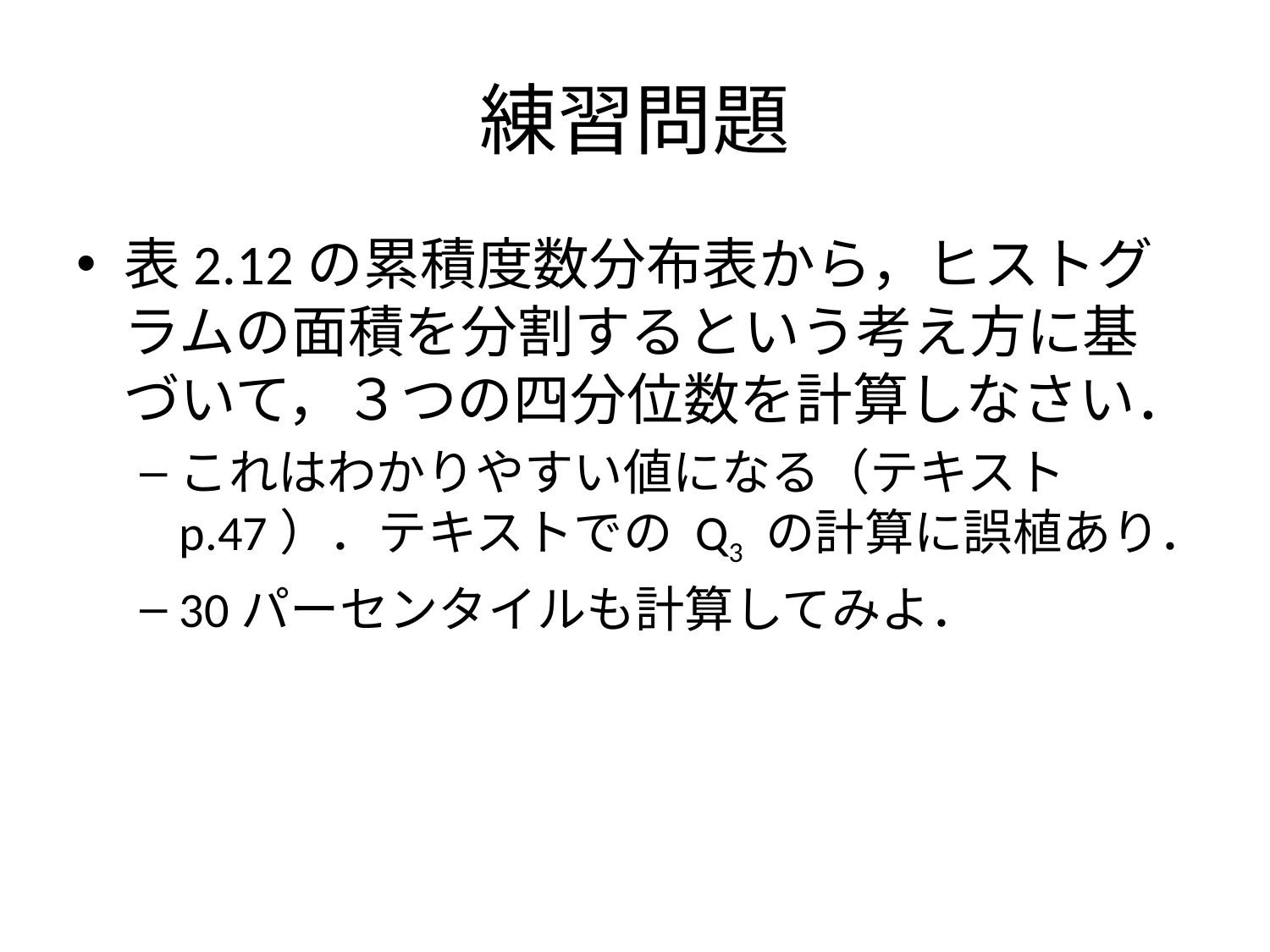

# 練習問題
表2.12の累積度数分布表から，ヒストグラムの面積を分割するという考え方に基づいて，３つの四分位数を計算しなさい．
これはわかりやすい値になる（テキスト p.47）．テキストでの Q3 の計算に誤植あり．
30パーセンタイルも計算してみよ．